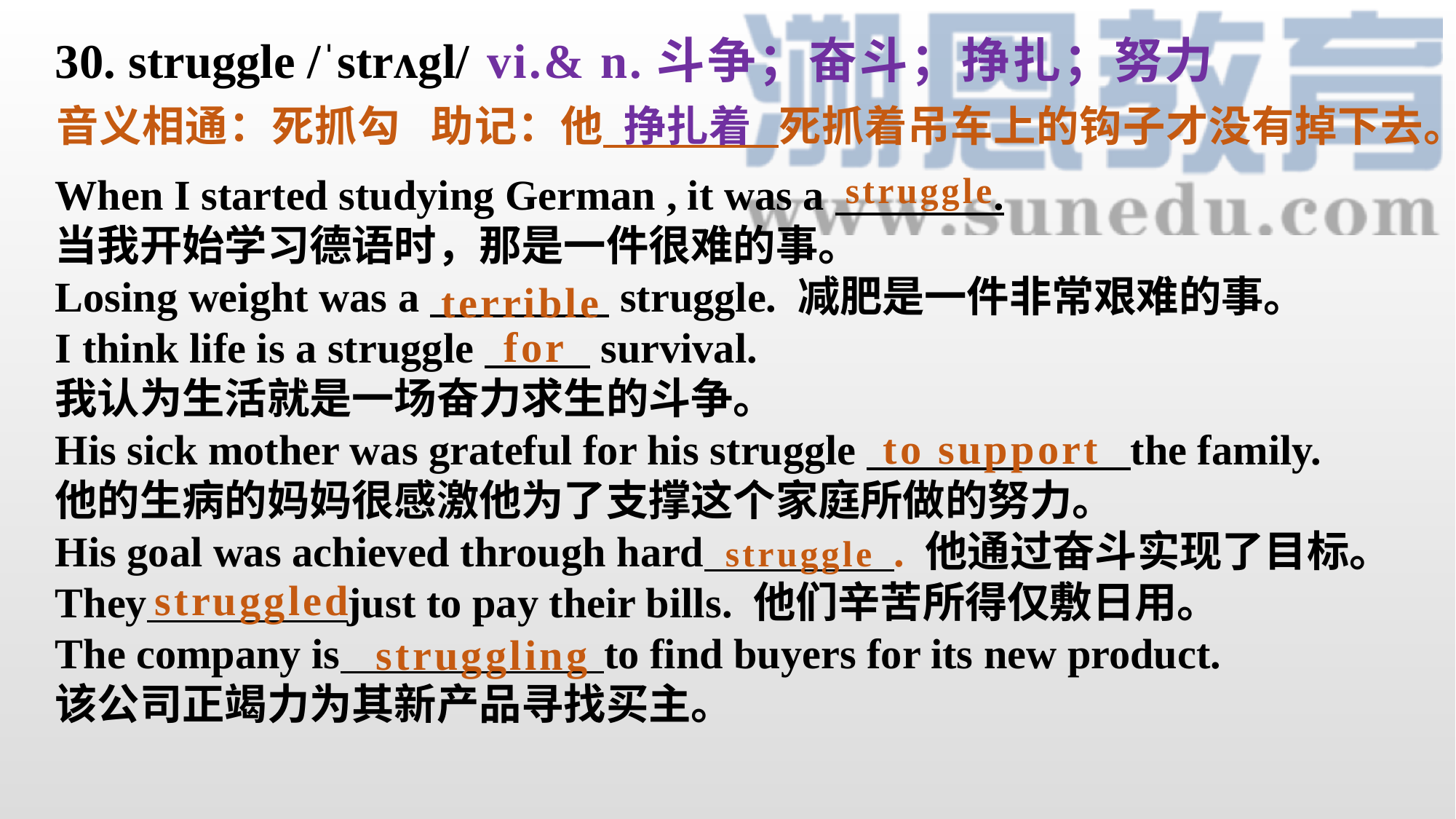

30. struggle /ˈstrʌgl/
vi.& n.斗争；奋斗；挣扎；努力
音义相通：死抓勾   助记：他                 死抓着吊车上的钩子才没有掉下去。

挣扎着
When I started studying German , it was a                .
当我开始学习德语时，那是一件很难的事。
Losing weight was a                   struggle. 减肥是一件非常艰难的事。
I think life is a struggle            survival.
我认为生活就是一场奋力求生的斗争。
His sick mother was grateful for his struggle                          the family.
他的生病的妈妈很感激他为了支撑这个家庭所做的努力。
His goal was achieved through hard                  . 他通过奋斗实现了目标。
They                   just to pay their bills. 他们辛苦所得仅敷日用。
The company is                         to find buyers for its new product.
该公司正竭力为其新产品寻找买主。
struggle
terrible
for
to support
struggle
struggled
struggling